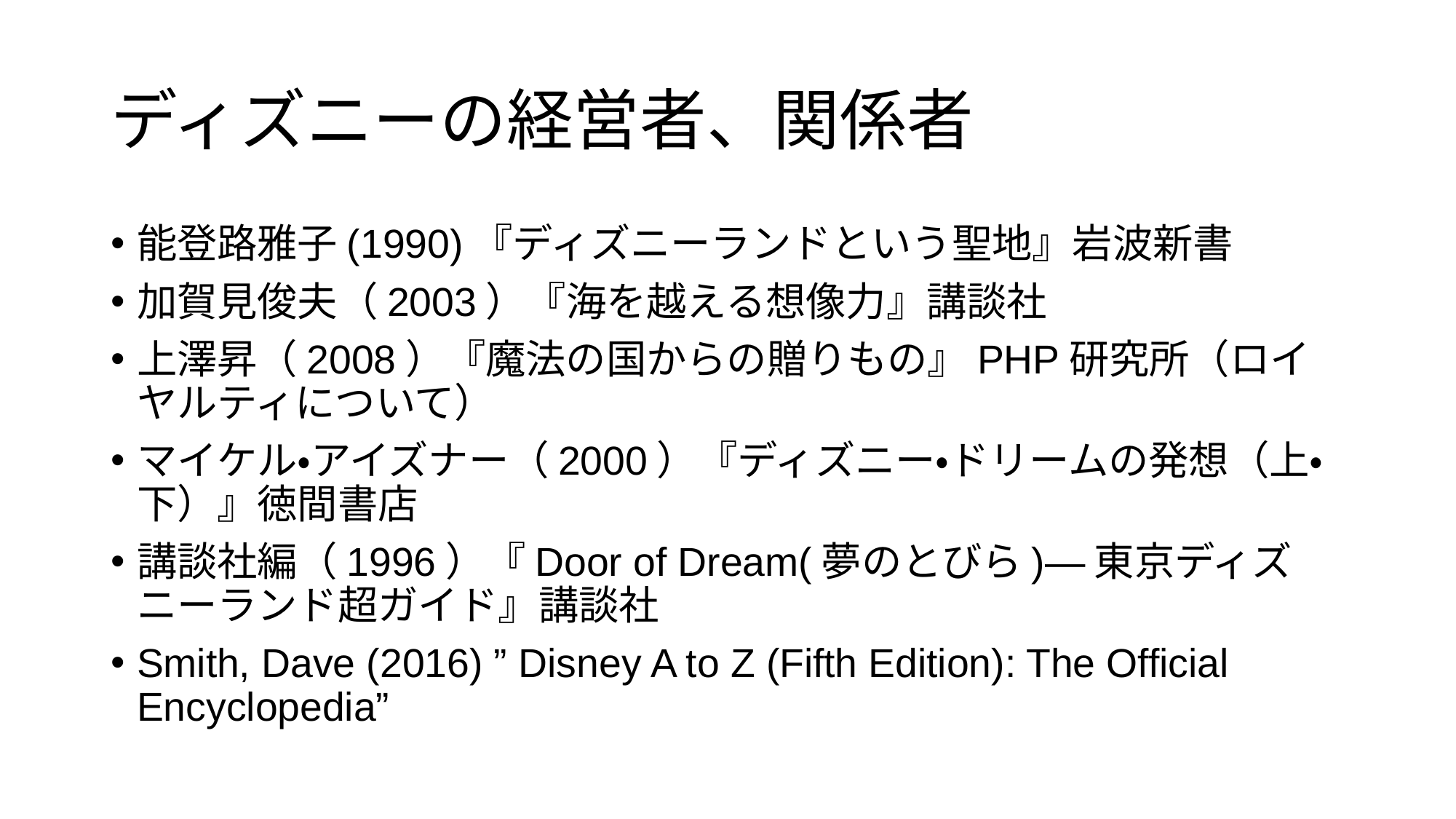

# ディズニーの経営者、関係者
能登路雅子(1990)『ディズニーランドという聖地』岩波新書
加賀見俊夫（2003）『海を越える想像力』講談社
上澤昇（2008）『魔法の国からの贈りもの』PHP研究所（ロイヤルティについて）
マイケル・アイズナー（2000）『ディズニー・ドリームの発想（上・下）』徳間書店
講談社編（1996）『Door of Dream(夢のとびら)―東京ディズニーランド超ガイド』講談社
Smith, Dave (2016) ” Disney A to Z (Fifth Edition): The Official Encyclopedia”